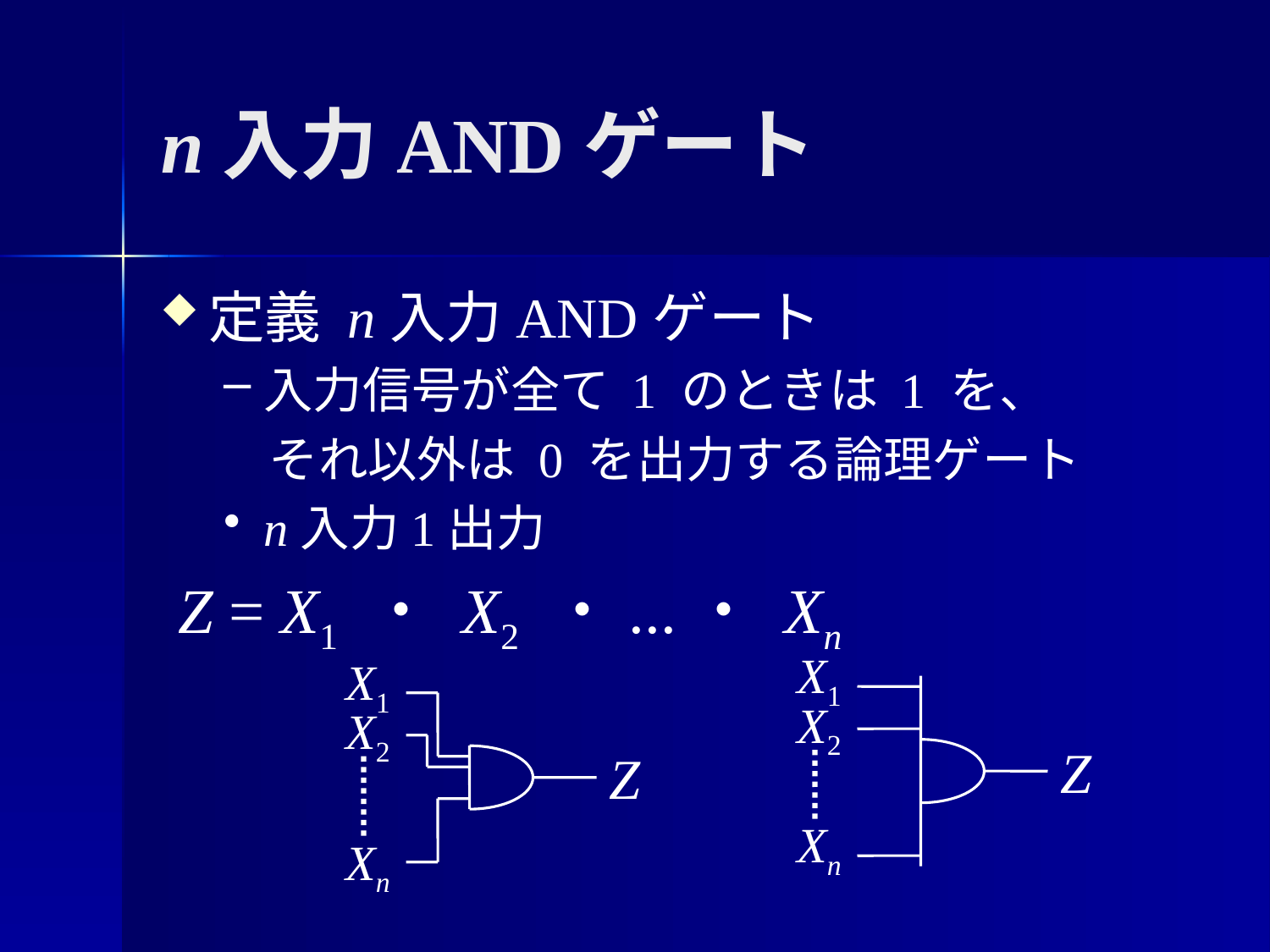

# n入力ANDゲート
定義 n入力ANDゲート
入力信号が全て 1 のときは 1 を、
   それ以外は 0 を出力する論理ゲート
n入力1出力
Z = X1 ・ X2 ・...・ Xn
X1

X2

Z

Xn

X1

X2

Z

Xn